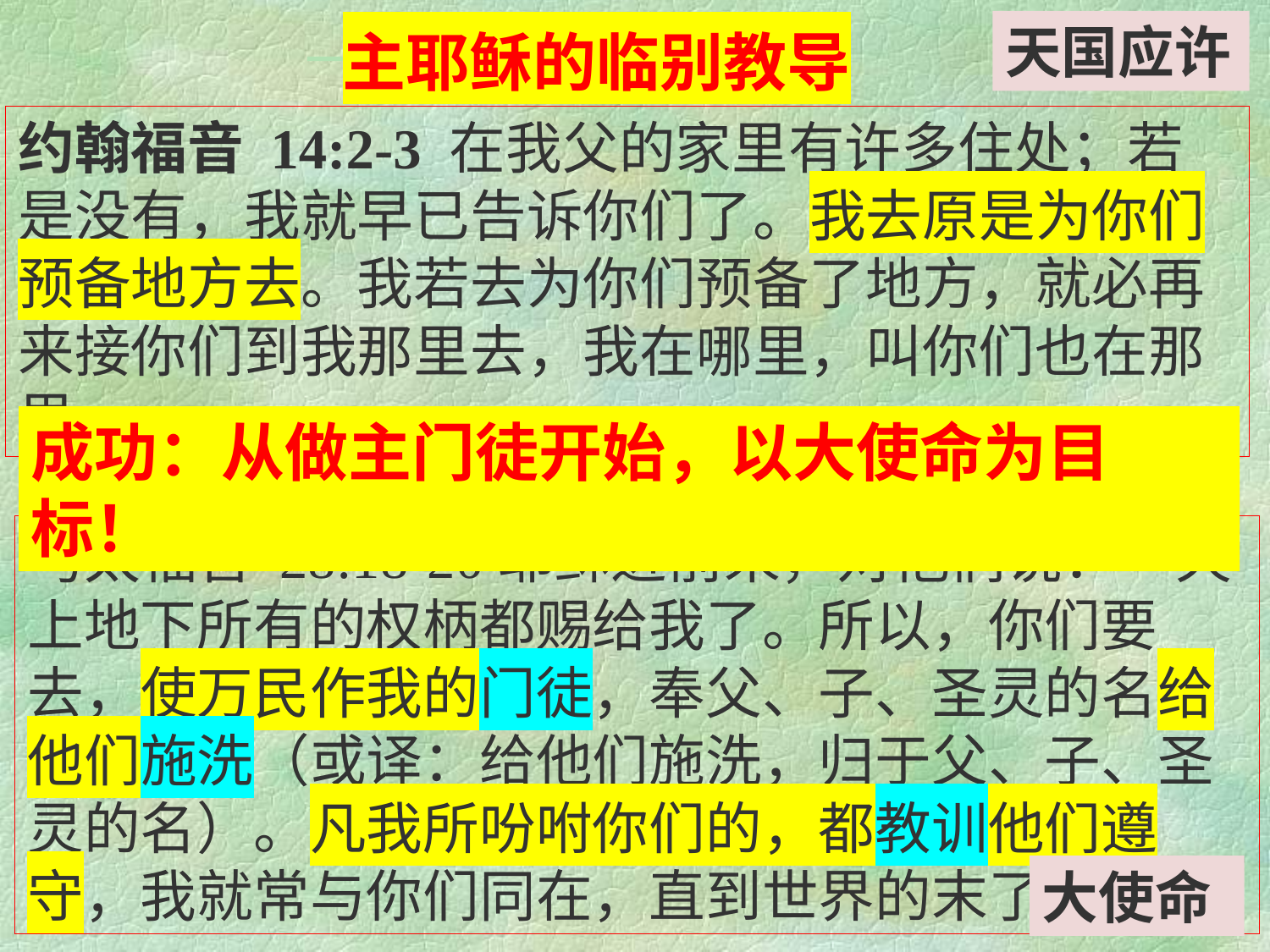

天国应许
主耶稣的临别教导
约翰福音 14:2-3 在我父的家里有许多住处；若是没有，我就早已告诉你们了。我去原是为你们预备地方去。我若去为你们预备了地方，就必再来接你们到我那里去，我在哪里，叫你们也在那里。
成功：从做主门徒开始，以大使命为目标！
马太福音 28:18-20耶稣进前来，对他们说：“天上地下所有的权柄都赐给我了。所以，你们要去，使万民作我的门徒，奉父、子、圣灵的名给他们施洗（或译：给他们施洗，归于父、子、圣灵的名）。凡我所吩咐你们的，都教训他们遵守，我就常与你们同在，直到世界的末了。”
大使命